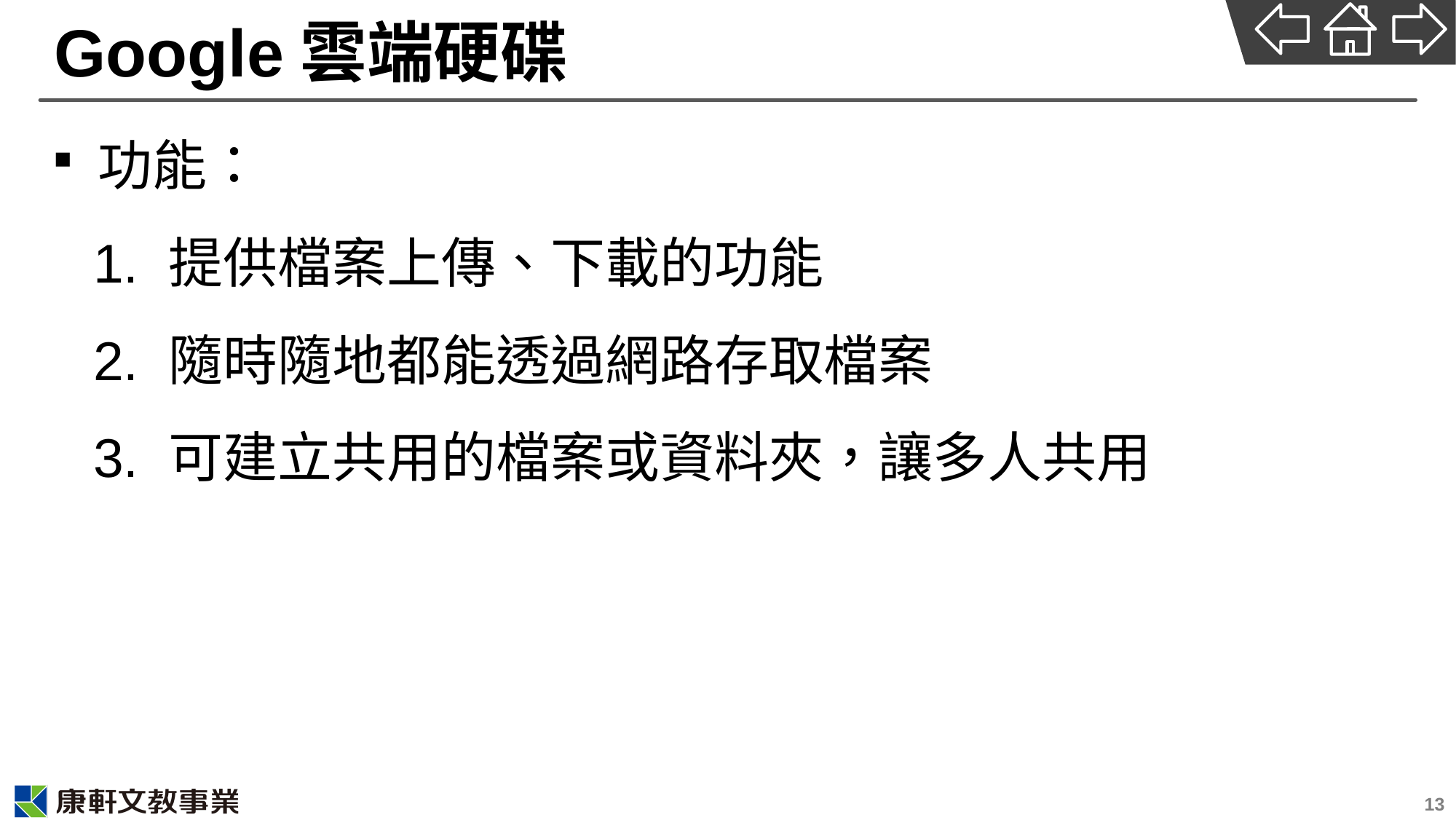

# Google雲端硬碟
功能：
提供檔案上傳、下載的功能
隨時隨地都能透過網路存取檔案
可建立共用的檔案或資料夾，讓多人共用

13